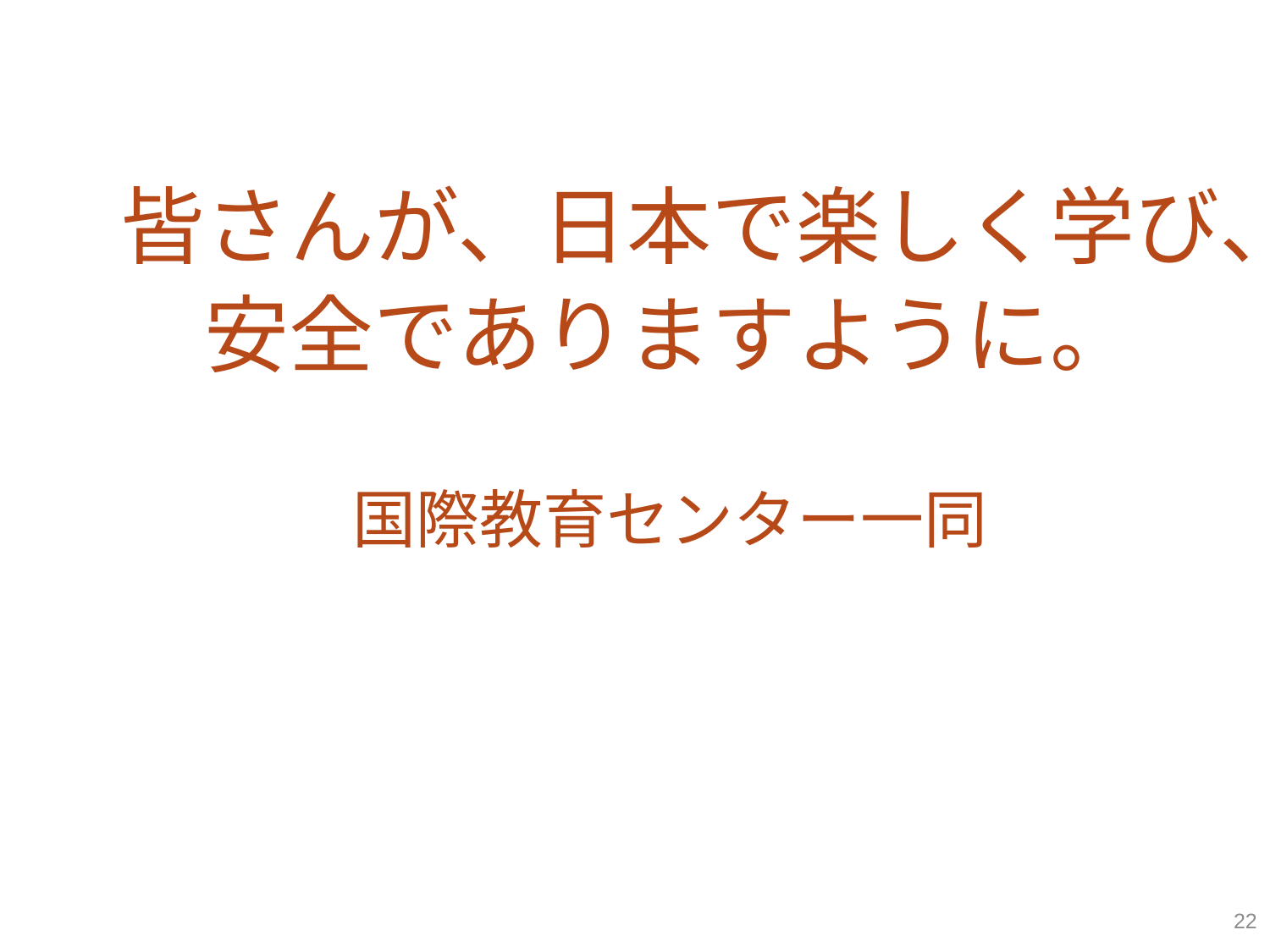

皆さんが、日本で楽しく学び、
安全でありますように。

国際教育センター一同
22